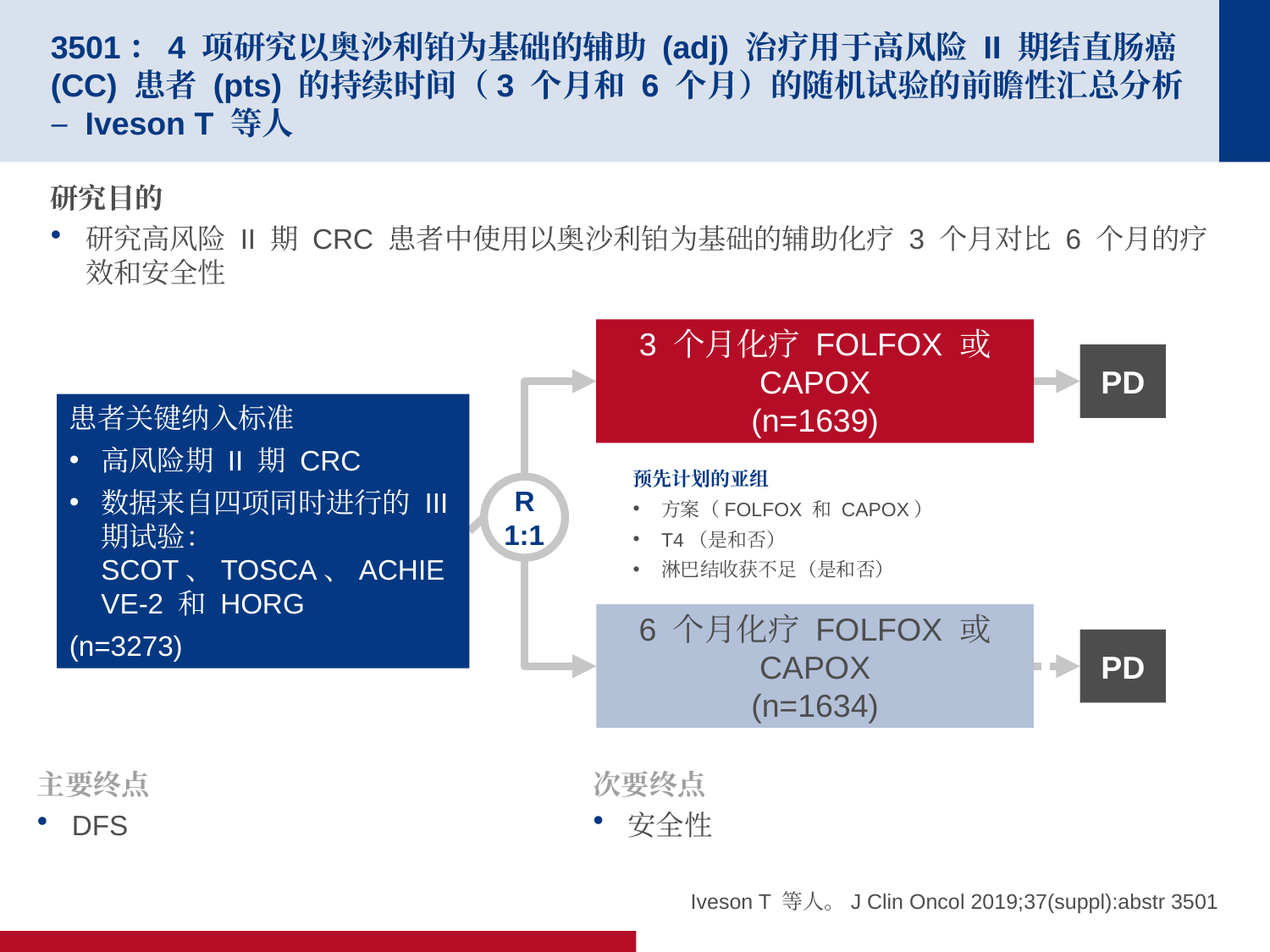

# 3501：4 项研究以奥沙利铂为基础的辅助 (adj) 治疗用于高风险 II 期结直肠癌 (CC) 患者 (pts) 的持续时间（3 个月和 6 个月）的随机试验的前瞻性汇总分析 – Iveson T 等人
研究目的
研究高风险 II 期 CRC 患者中使用以奥沙利铂为基础的辅助化疗 3 个月对比 6 个月的疗效和安全性
3 个月化疗 FOLFOX 或 CAPOX
(n=1639)
PD
患者关键纳入标准
高风险期 II 期 CRC
数据来自四项同时进行的 III 期试验：SCOT、TOSCA、ACHIEVE-2 和 HORG
(n=3273)
预先计划的亚组
方案（FOLFOX 和 CAPOX）
T4（是和否）
淋巴结收获不足（是和否）
R
1:1
6 个月化疗 FOLFOX 或 CAPOX
(n=1634)
PD
主要终点
DFS

次要终点
安全性
Iveson T 等人。J Clin Oncol 2019;37(suppl):abstr 3501